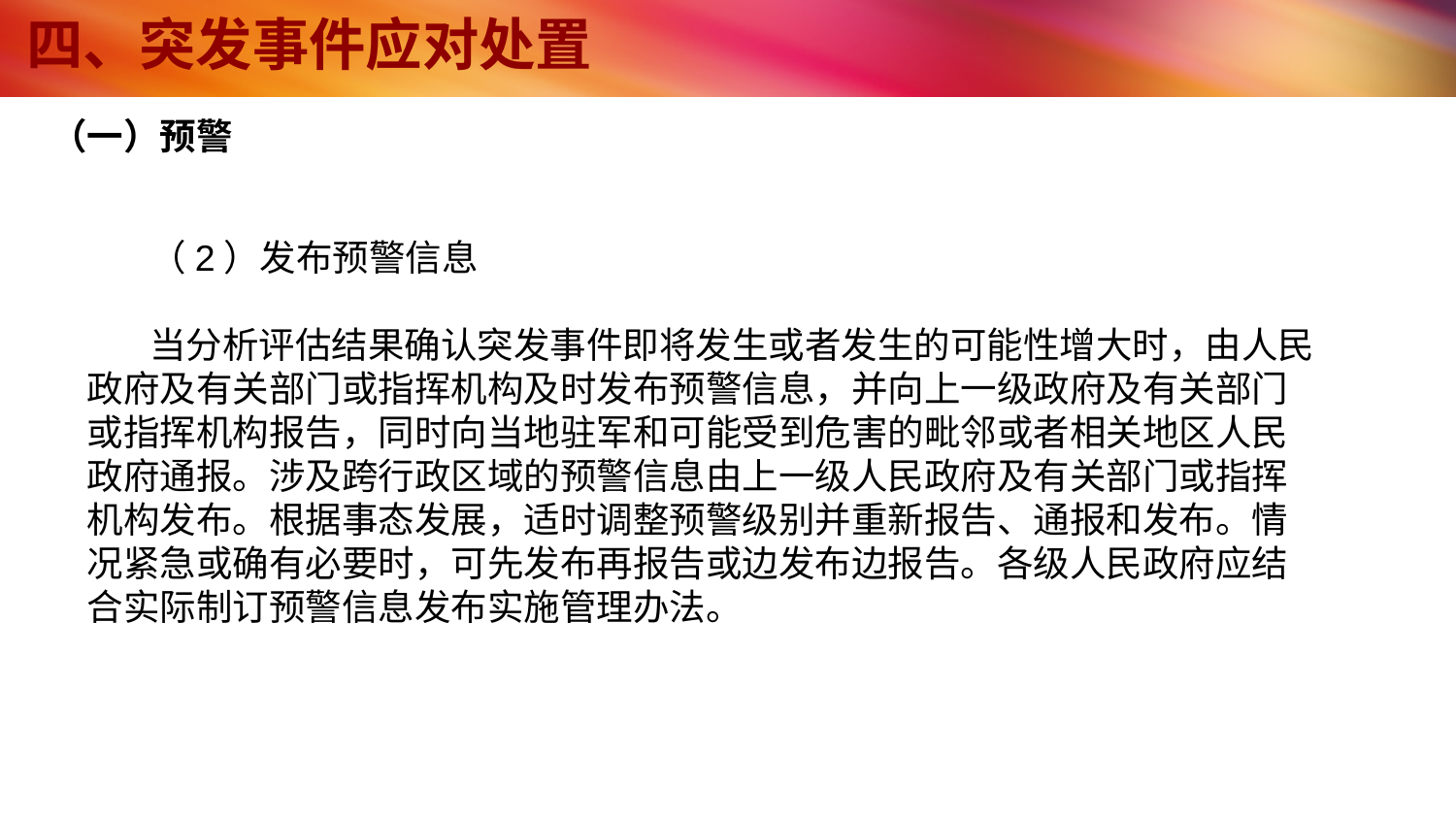

# 四、突发事件应对处置
（一）预警
（2）发布预警信息

当分析评估结果确认突发事件即将发生或者发生的可能性增大时，由人民政府及有关部门或指挥机构及时发布预警信息，并向上一级政府及有关部门或指挥机构报告，同时向当地驻军和可能受到危害的毗邻或者相关地区人民政府通报。涉及跨行政区域的预警信息由上一级人民政府及有关部门或指挥机构发布。根据事态发展，适时调整预警级别并重新报告、通报和发布。情况紧急或确有必要时，可先发布再报告或边发布边报告。各级人民政府应结合实际制订预警信息发布实施管理办法。